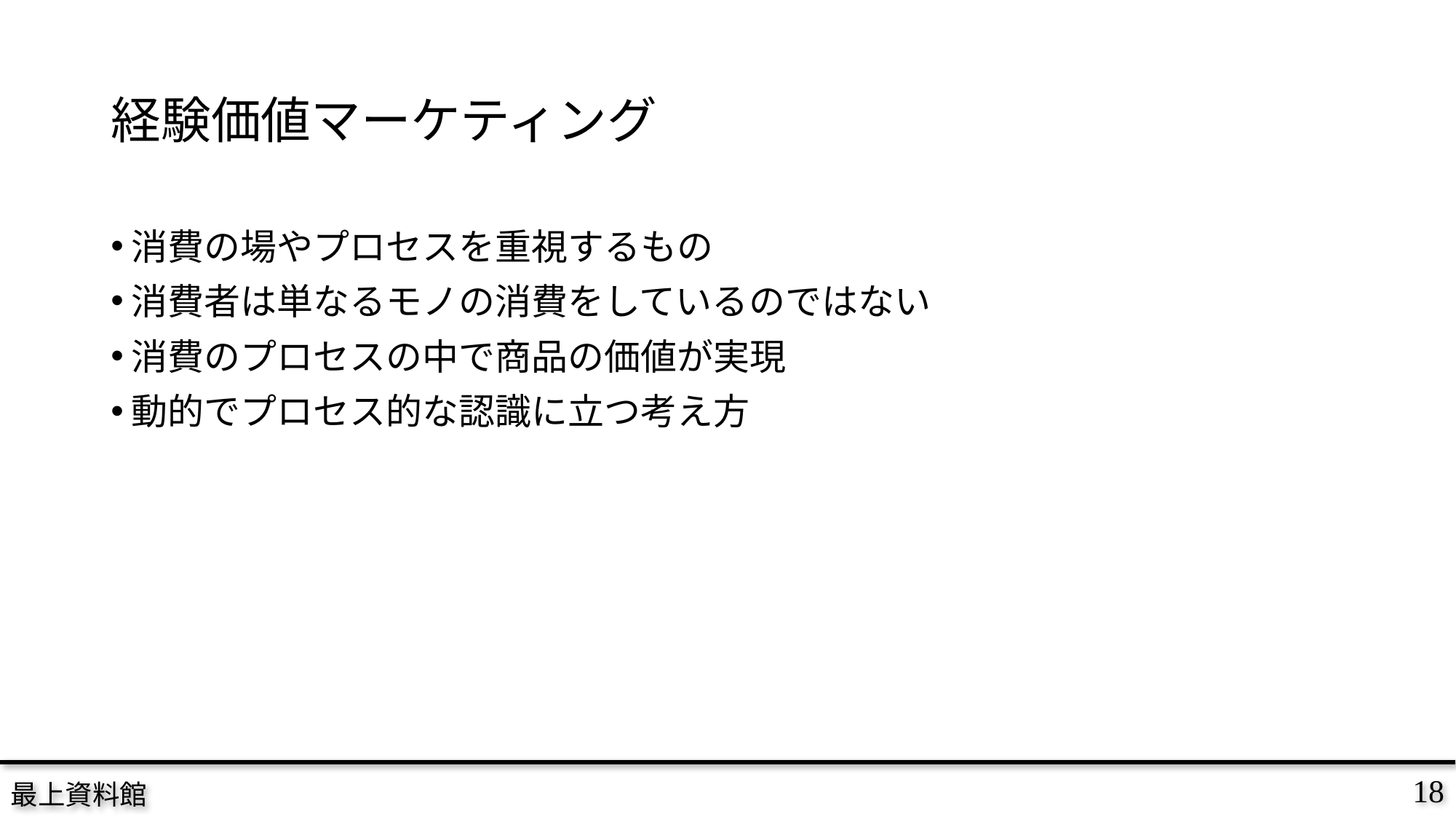

# 経験価値マーケティング
消費の場やプロセスを重視するもの
消費者は単なるモノの消費をしているのではない
消費のプロセスの中で商品の価値が実現
動的でプロセス的な認識に立つ考え方